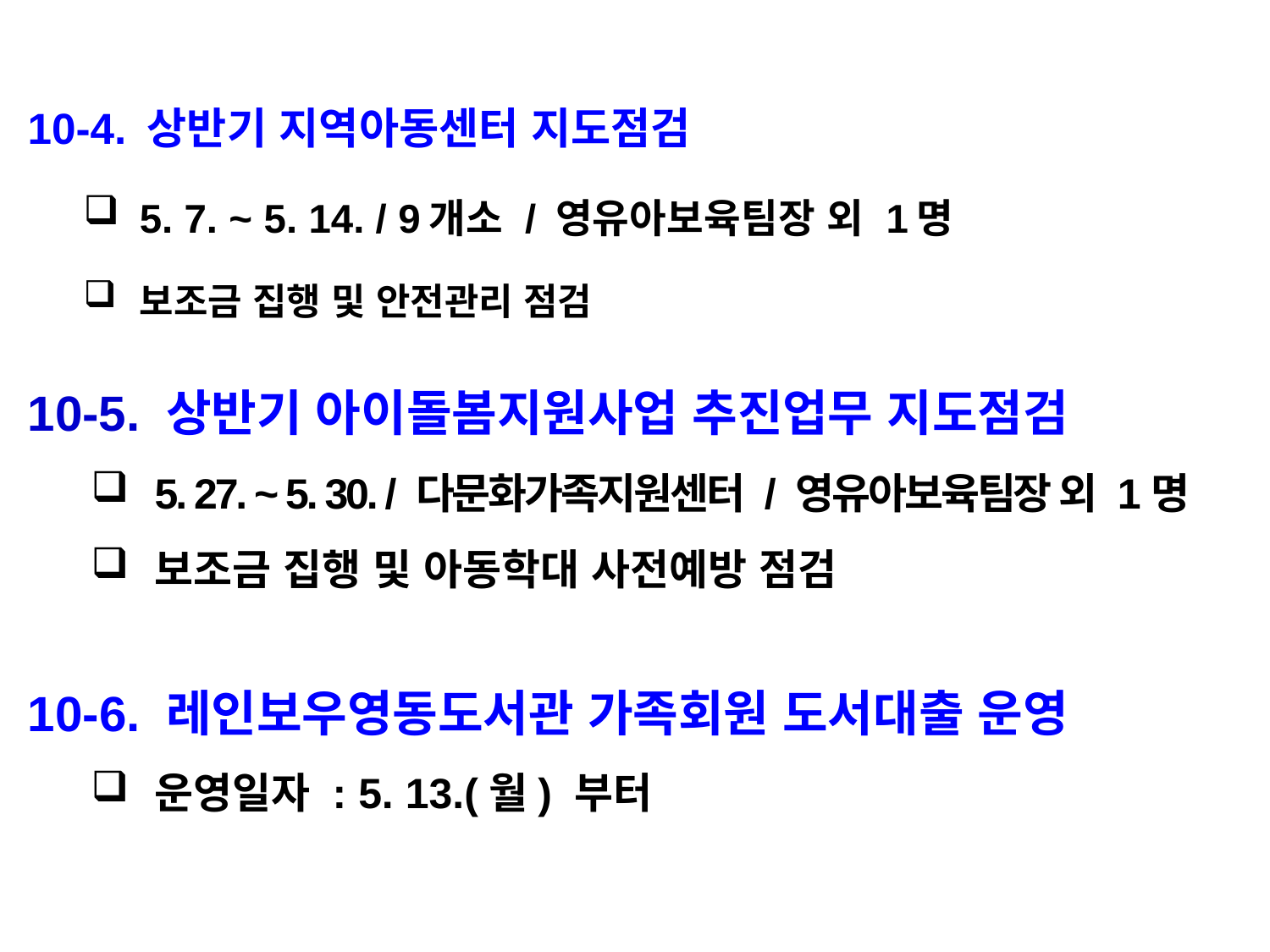

10-4. 상반기 지역아동센터 지도점검
5. 7. ~ 5. 14. / 9개소 / 영유아보육팀장 외 1명
보조금 집행 및 안전관리 점검
10-5. 상반기 아이돌봄지원사업 추진업무 지도점검
5. 27. ~ 5. 30. / 다문화가족지원센터 / 영유아보육팀장 외 1명
보조금 집행 및 아동학대 사전예방 점검
10-6. 레인보우영동도서관 가족회원 도서대출 운영
운영일자 : 5. 13.(월) 부터